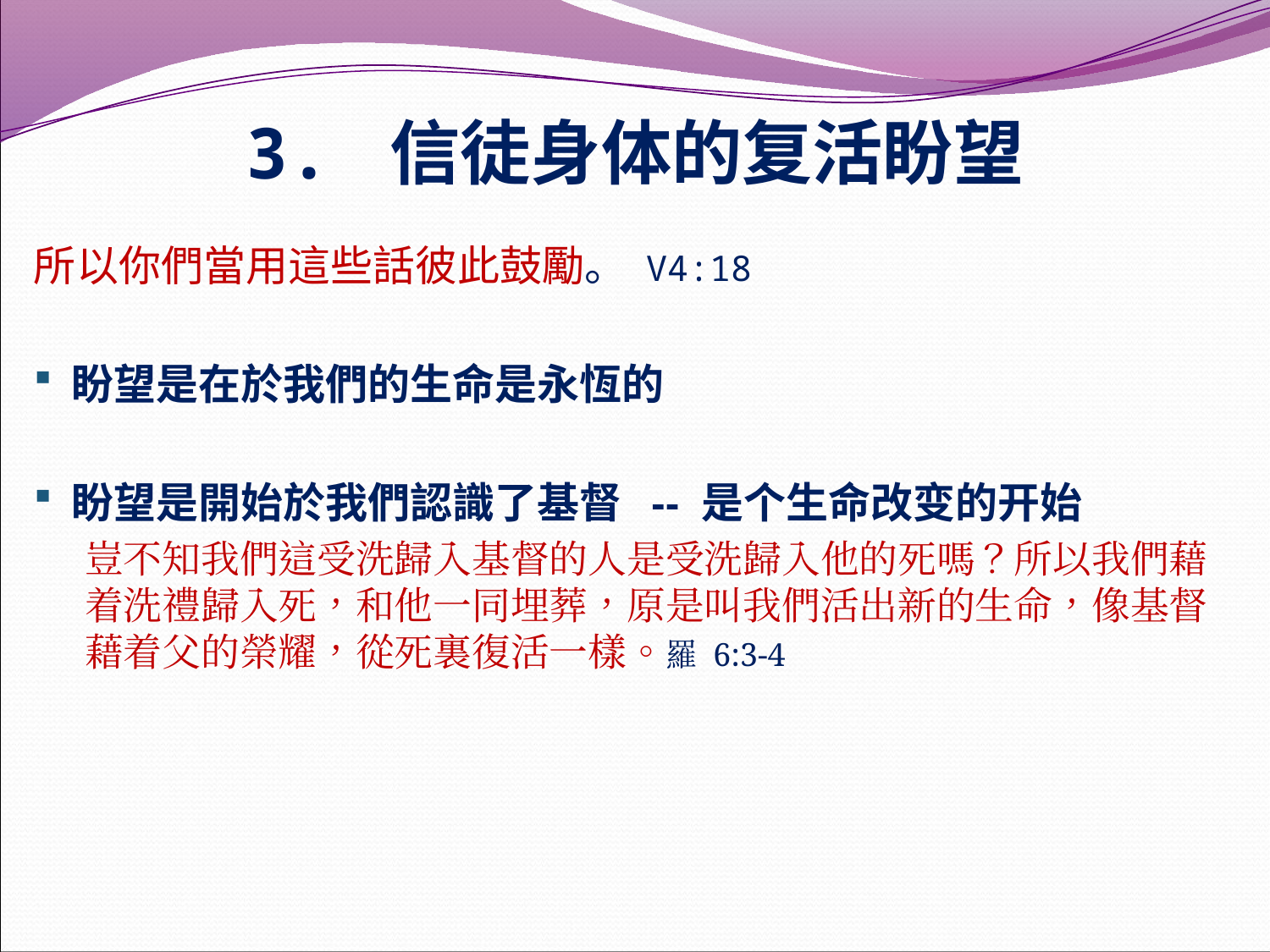

# 3. 信徒身体的复活盼望
所以你們當用這些話彼此鼓勵。 V4:18

盼望是在於我們的生命是永恆的

盼望是開始於我們認識了基督  -- 是个生命改变的开始
豈不知我們這受洗歸入基督的人是受洗歸入他的死嗎？所以我們藉着洗禮歸入死，和他一同埋葬，原是叫我們活出新的生命，像基督藉着父的榮耀，從死裏復活一樣。羅 6:3-4